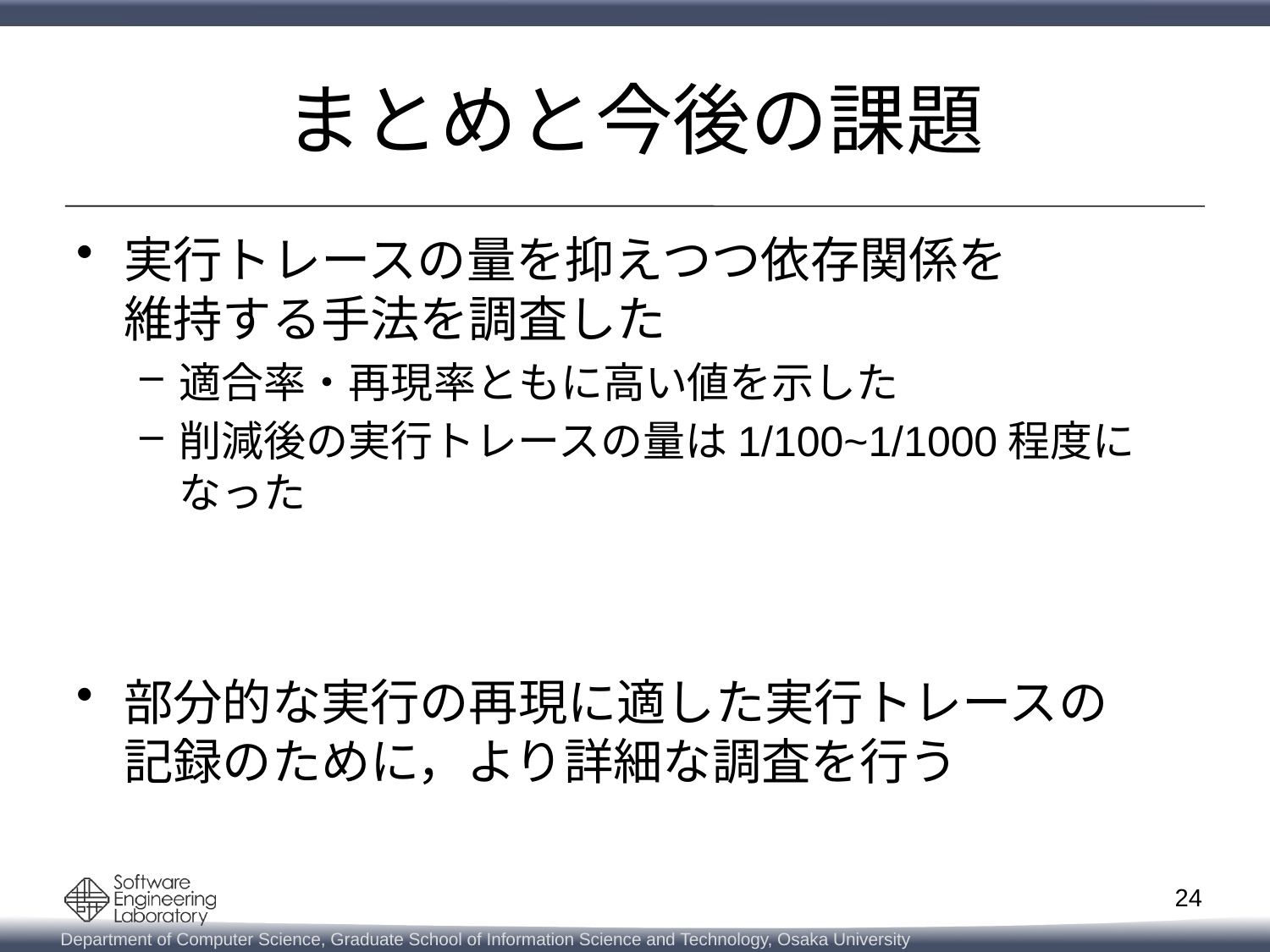

# まとめと今後の課題
実行トレースの量を抑えつつ依存関係を
維持する手法を調査した
適合率・再現率ともに高い値を示した
削減後の実行トレースの量は1/100~1/1000程度になった

部分的な実行の再現に適した実行トレースの
記録のために，より詳細な調査を行う

24